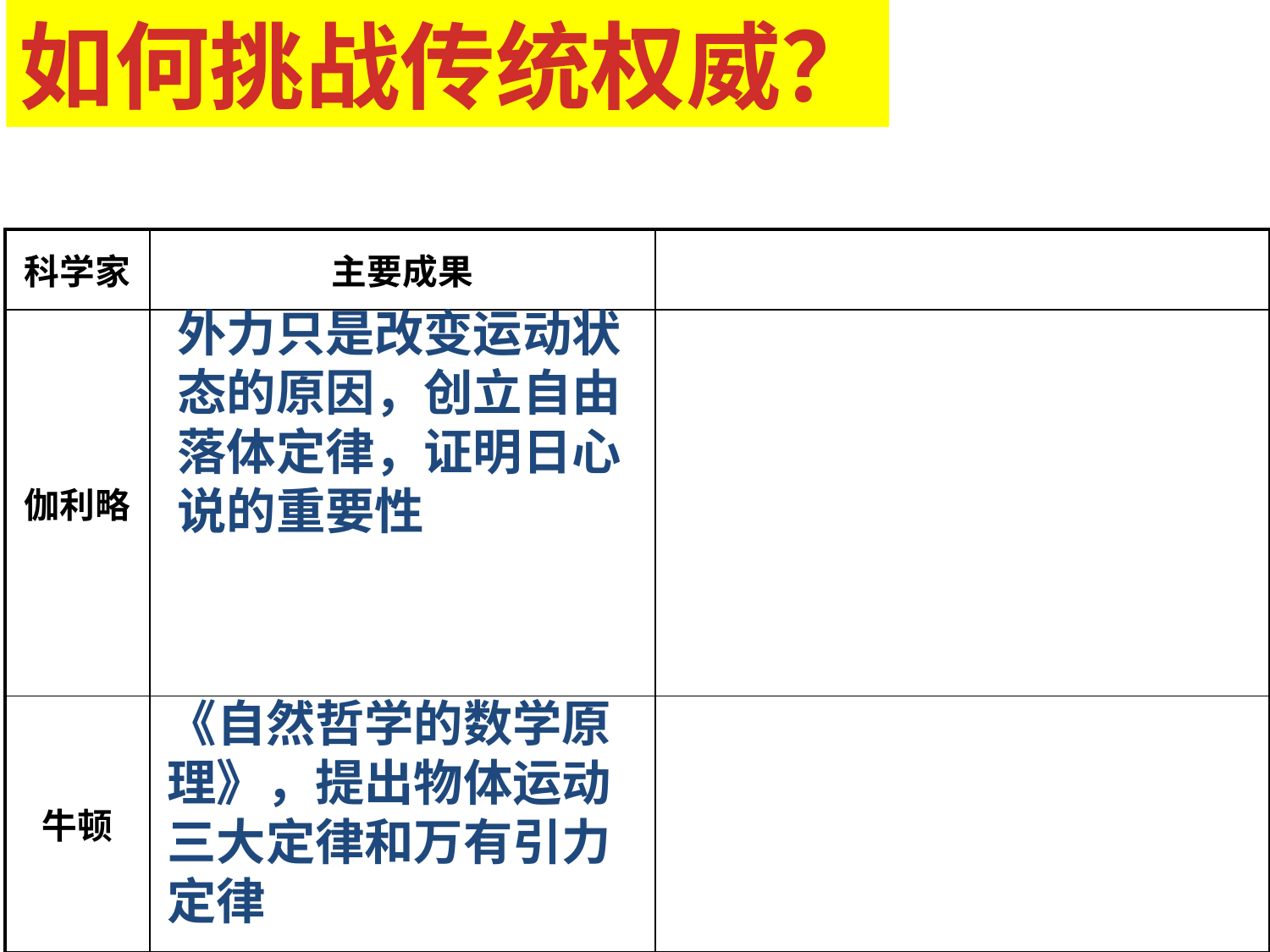

如何挑战传统权威？
| 科学家 | 主要成果 |  |
| --- | --- | --- |
| 伽利略 |  |  |
| 牛顿 |  |  |
外力只是改变运动状态的原因，创立自由落体定律，证明日心说的重要性
《自然哲学的数学原理》，提出物体运动三大定律和万有引力定律